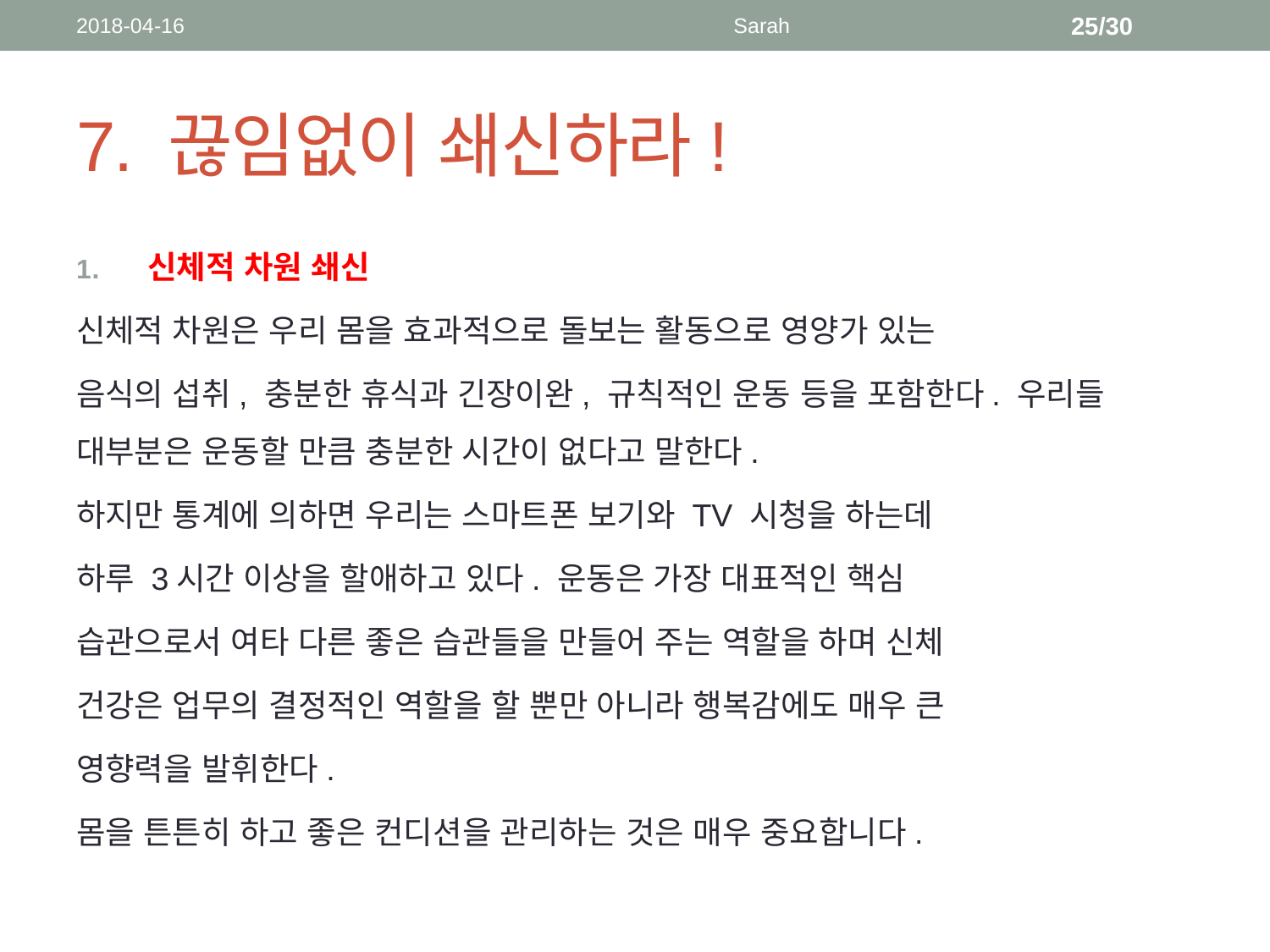

2018-04-16
Sarah
25/30
# 7. 끊임없이 쇄신하라!
신체적 차원 쇄신
신체적 차원은 우리 몸을 효과적으로 돌보는 활동으로 영양가 있는
음식의 섭취, 충분한 휴식과 긴장이완, 규칙적인 운동 등을 포함한다. 우리들 대부분은 운동할 만큼 충분한 시간이 없다고 말한다.
하지만 통계에 의하면 우리는 스마트폰 보기와 TV 시청을 하는데
하루 3시간 이상을 할애하고 있다. 운동은 가장 대표적인 핵심
습관으로서 여타 다른 좋은 습관들을 만들어 주는 역할을 하며 신체
건강은 업무의 결정적인 역할을 할 뿐만 아니라 행복감에도 매우 큰
영향력을 발휘한다.
몸을 튼튼히 하고 좋은 컨디션을 관리하는 것은 매우 중요합니다.